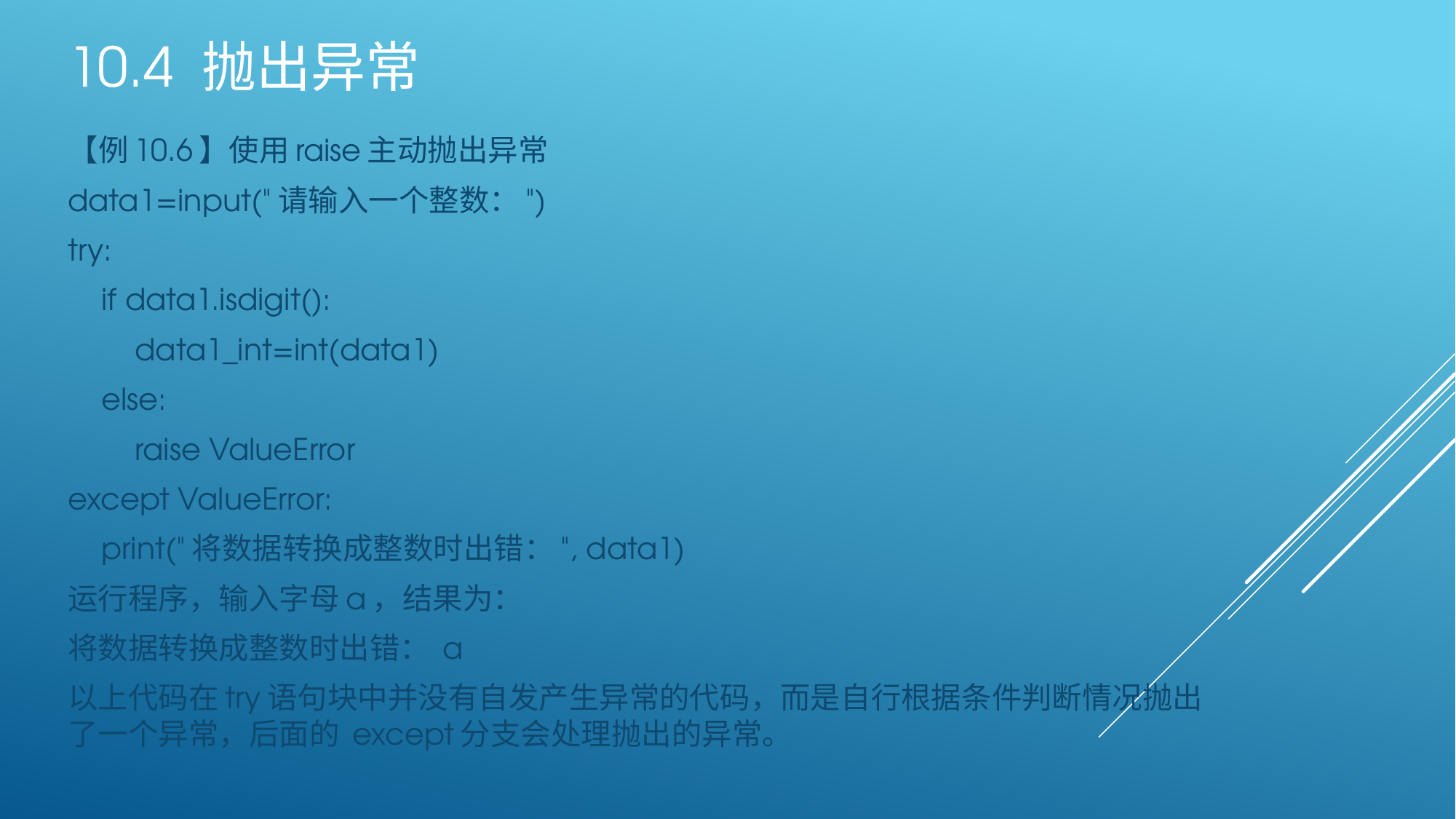

# 10.4 抛出异常
【例10.6】使用raise主动抛出异常
data1=input("请输入一个整数：")
try:
    if data1.isdigit():
        data1_int=int(data1)
    else:
        raise ValueError
except ValueError:
    print("将数据转换成整数时出错：", data1)
运行程序，输入字母a，结果为：
将数据转换成整数时出错： a
以上代码在try语句块中并没有自发产生异常的代码，而是自行根据条件判断情况抛出了一个异常，后面的 except分支会处理抛出的异常。